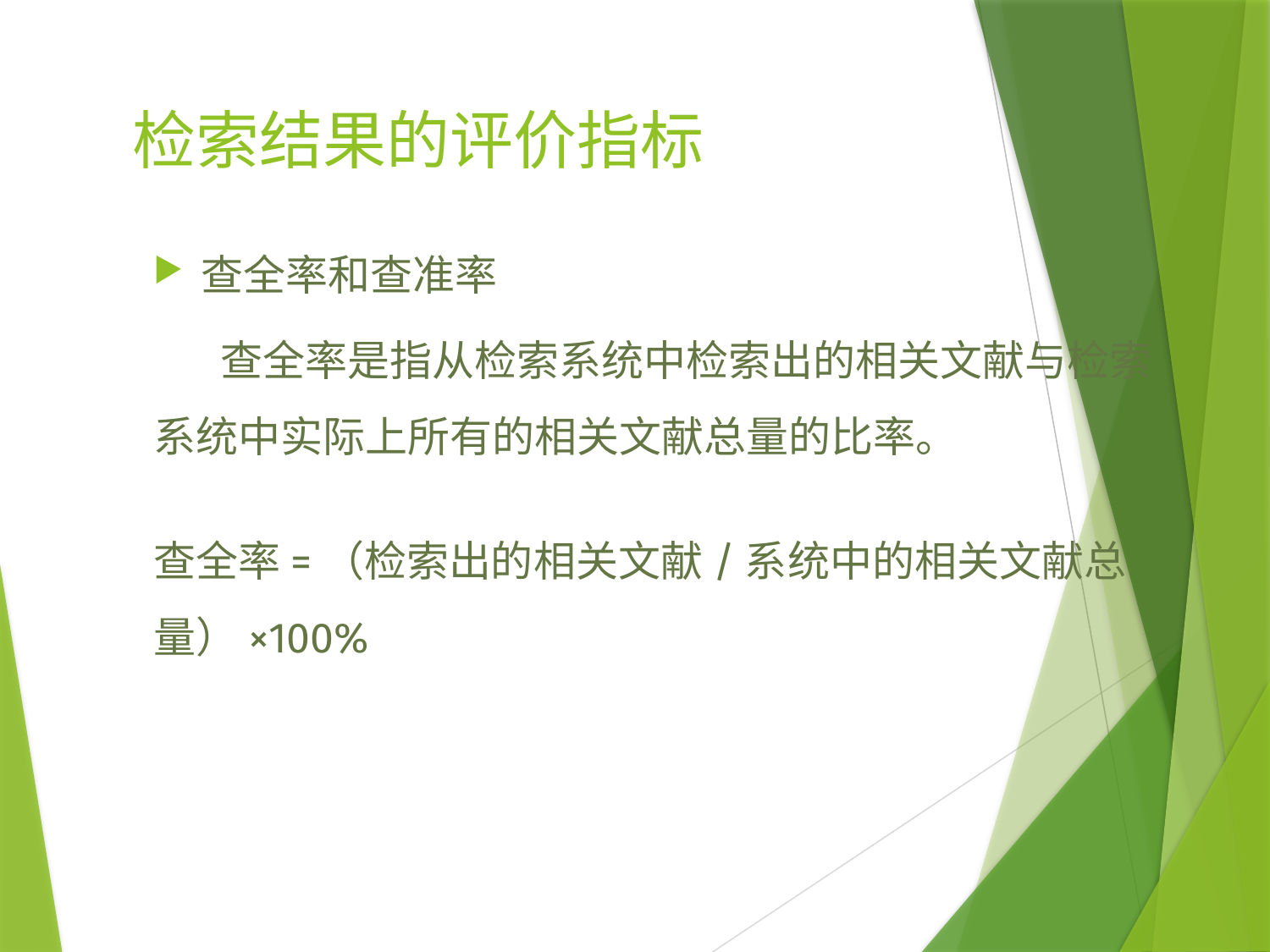

# 检索结果的评价指标
查全率和查准率
      查全率是指从检索系统中检索出的相关文献与检索系统中实际上所有的相关文献总量的比率。

查全率=（检索出的相关文献/系统中的相关文献总量）×100%